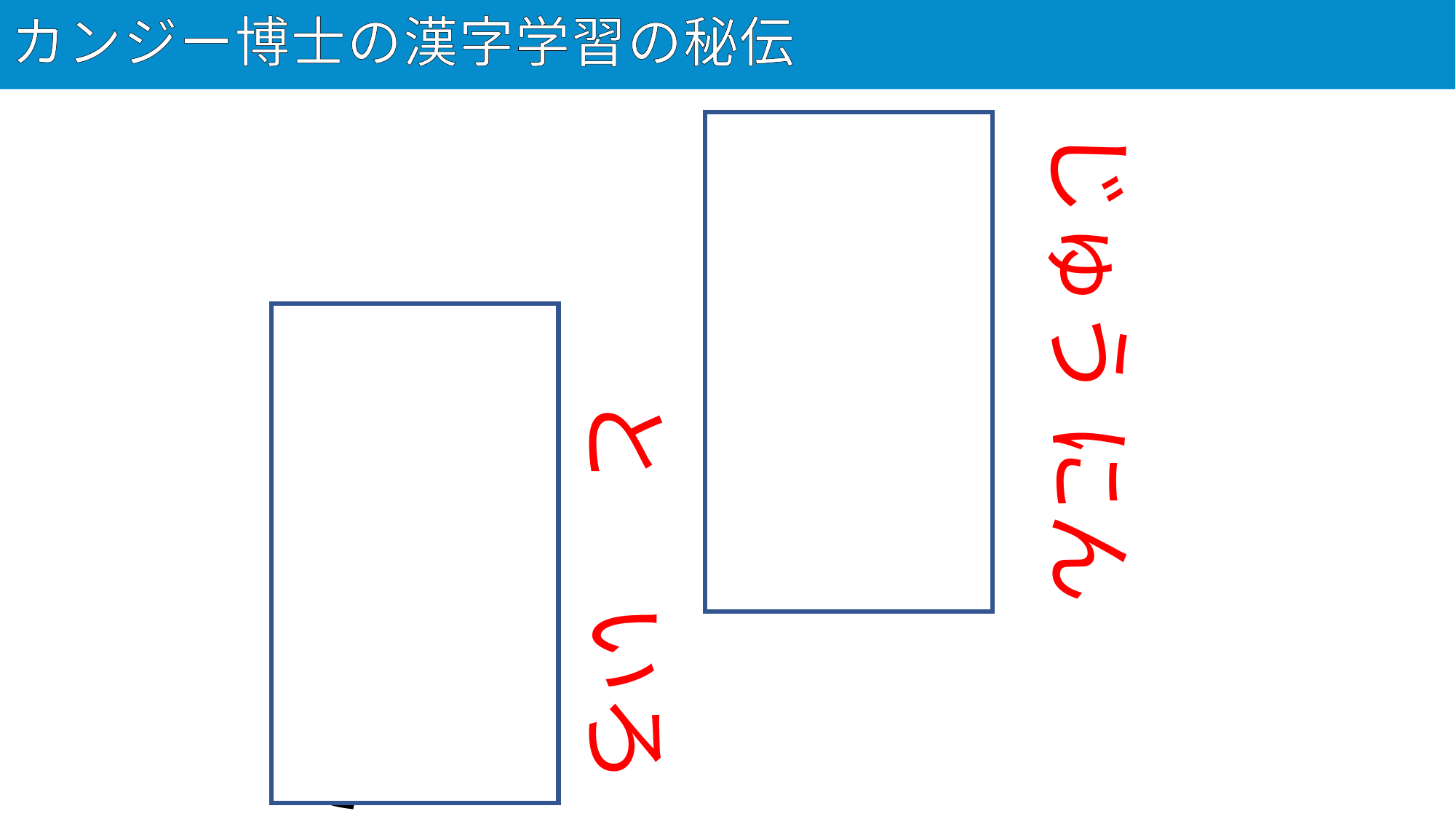

# カンジー博士の漢字学習の秘伝
62
十人

じゅう
十色

と
にん
いろ